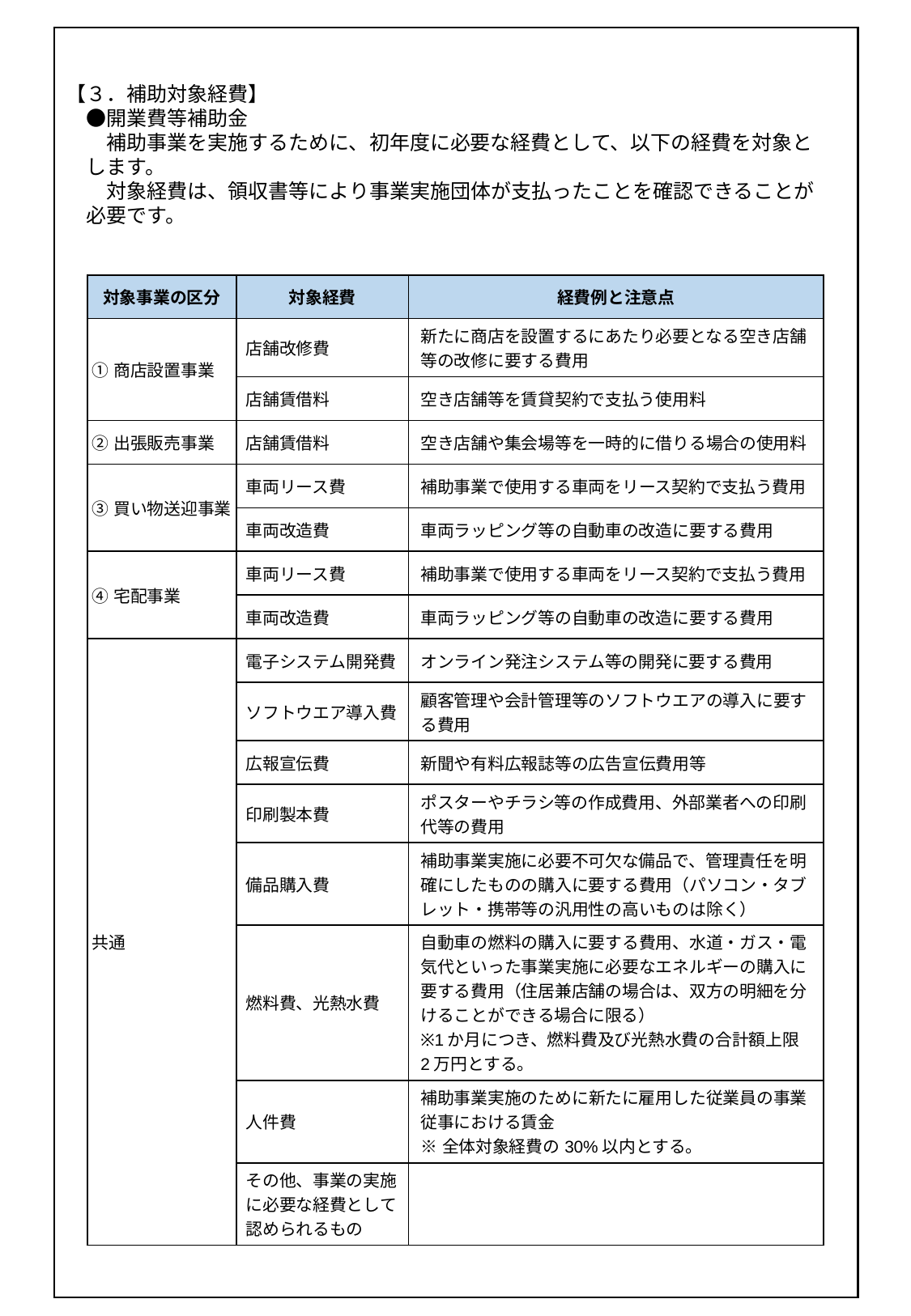

【３．補助対象経費】
　●開業費等補助金
　　補助事業を実施するために、初年度に必要な経費として、以下の経費を対象と
　します。
　　対象経費は、領収書等により事業実施団体が支払ったことを確認できることが
　必要です。

　　※消耗品及び既に使用している商品の老朽化による買替は対象外です。

| 対象事業の区分 | 対象経費 | 経費例と注意点 |
| --- | --- | --- |
| ①商店設置事業 | 店舗改修費 | 新たに商店を設置するにあたり必要となる空き店舗等の改修に要する費用 |
|  | 店舗賃借料 | 空き店舗等を賃貸契約で支払う使用料 |
| ②出張販売事業 | 店舗賃借料 | 空き店舗や集会場等を一時的に借りる場合の使用料 |
| ③買い物送迎事業 | 車両リース費 | 補助事業で使用する車両をリース契約で支払う費用 |
|  | 車両改造費 | 車両ラッピング等の自動車の改造に要する費用 |
| ④宅配事業 | 車両リース費 | 補助事業で使用する車両をリース契約で支払う費用 |
|  | 車両改造費 | 車両ラッピング等の自動車の改造に要する費用 |
| 共通 | 電子システム開発費 | オンライン発注システム等の開発に要する費用 |
|  | ソフトウエア導入費 | 顧客管理や会計管理等のソフトウエアの導入に要する費用 |
|  | 広報宣伝費 | 新聞や有料広報誌等の広告宣伝費用等 |
|  | 印刷製本費 | ポスターやチラシ等の作成費用、外部業者への印刷代等の費用 |
|  | 備品購入費 | 補助事業実施に必要不可欠な備品で、管理責任を明確にしたものの購入に要する費用（パソコン・タブレット・携帯等の汎用性の高いものは除く） |
|  | 燃料費、光熱水費 | 自動車の燃料の購入に要する費用、水道・ガス・電気代といった事業実施に必要なエネルギーの購入に要する費用（住居兼店舗の場合は、双方の明細を分けることができる場合に限る） ※1か月につき、燃料費及び光熱水費の合計額上限2万円とする。 |
|  | 人件費 | 補助事業実施のために新たに雇用した従業員の事業従事における賃金 ※全体対象経費の30%以内とする。 |
|  | その他、事業の実施に必要な経費として認められるもの |  |